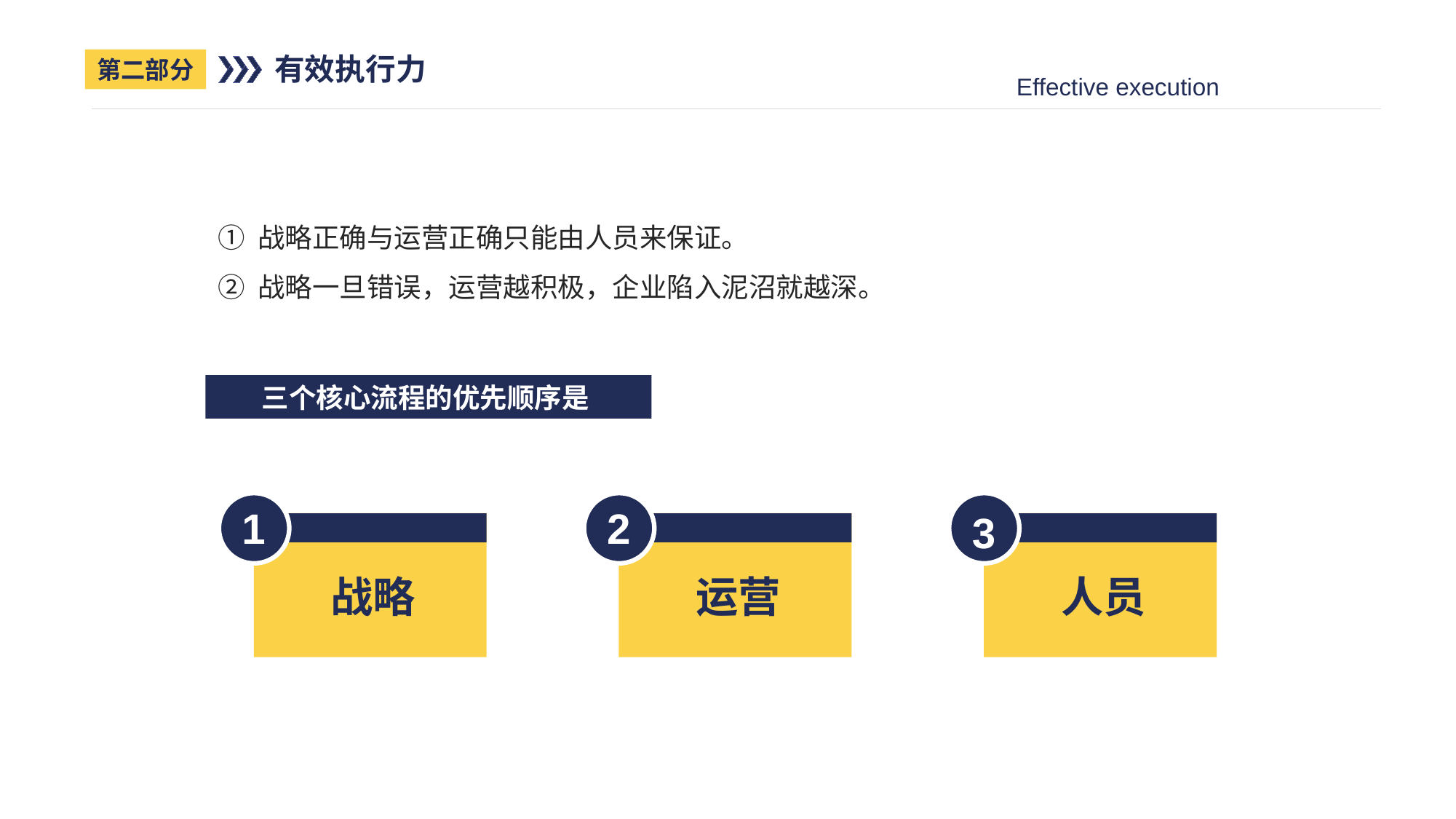

有效执行力
第二部分

Effective execution
① 战略正确与运营正确只能由人员来保证。
② 战略一旦错误，运营越积极，企业陷入泥沼就越深。
三个核心流程的优先顺序是

1
战略

2
运营

3
人员